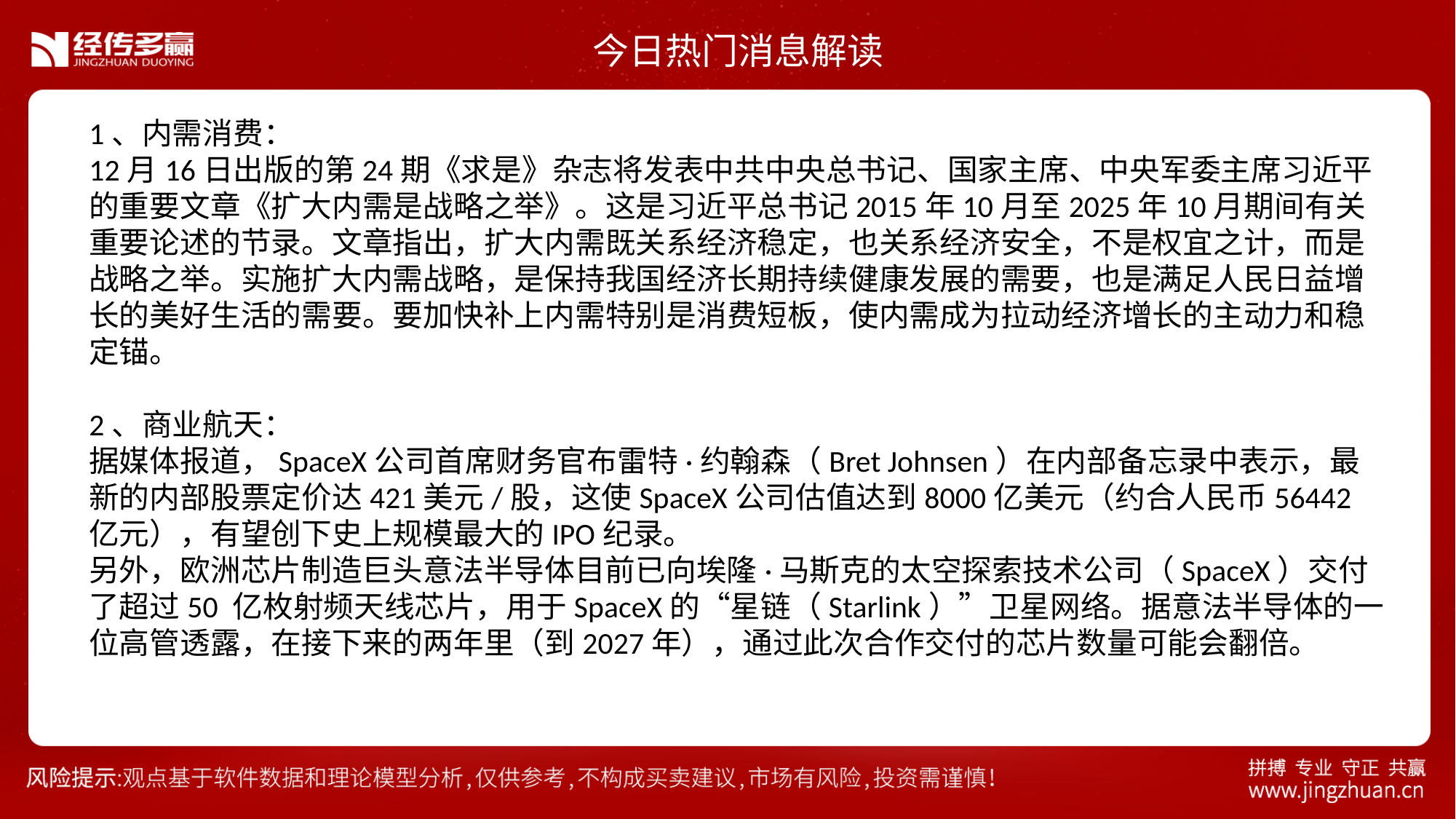

今日热门消息解读
1、内需消费：
12月16日出版的第24期《求是》杂志将发表中共中央总书记、国家主席、中央军委主席习近平的重要文章《扩大内需是战略之举》。这是习近平总书记2015年10月至2025年10月期间有关重要论述的节录。文章指出，扩大内需既关系经济稳定，也关系经济安全，不是权宜之计，而是战略之举。实施扩大内需战略，是保持我国经济长期持续健康发展的需要，也是满足人民日益增长的美好生活的需要。要加快补上内需特别是消费短板，使内需成为拉动经济增长的主动力和稳定锚。

2、商业航天：
据媒体报道，SpaceX公司首席财务官布雷特·约翰森（Bret Johnsen）在内部备忘录中表示，最新的内部股票定价达421美元/股，这使SpaceX公司估值达到8000亿美元（约合人民币56442亿元），有望创下史上规模最大的IPO纪录。
另外，欧洲芯片制造巨头意法半导体目前已向埃隆·马斯克的太空探索技术公司（SpaceX）交付了超过50 亿枚射频天线芯片，用于SpaceX的“星链（Starlink）”卫星网络。据意法半导体的一位高管透露，在接下来的两年里（到2027年），通过此次合作交付的芯片数量可能会翻倍。